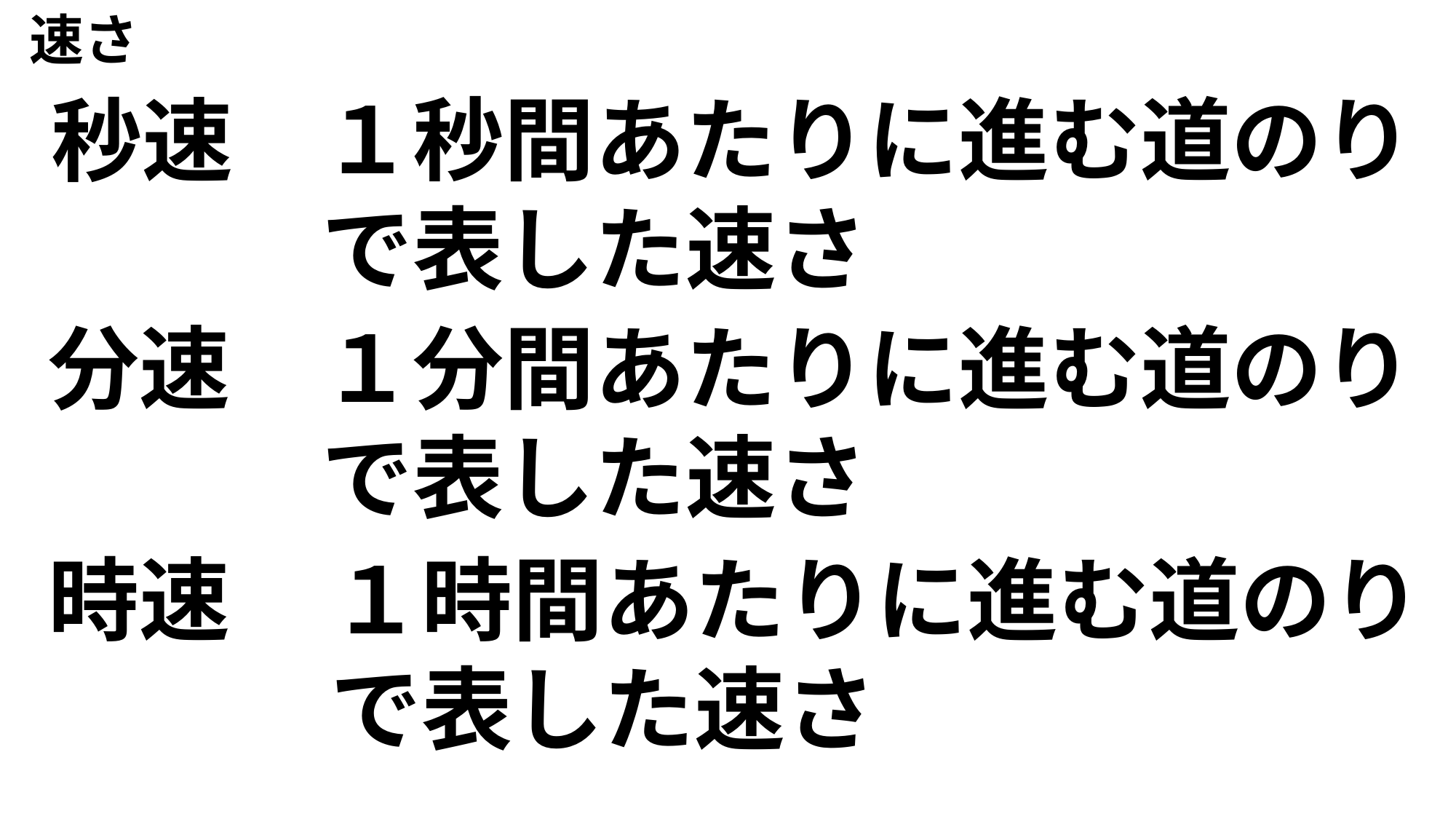

速さ
１秒間あたりに進む道のりで表した速さ
秒速
分速
１分間あたりに進む道のりで表した速さ
時速
１時間あたりに進む道のりで表した速さ